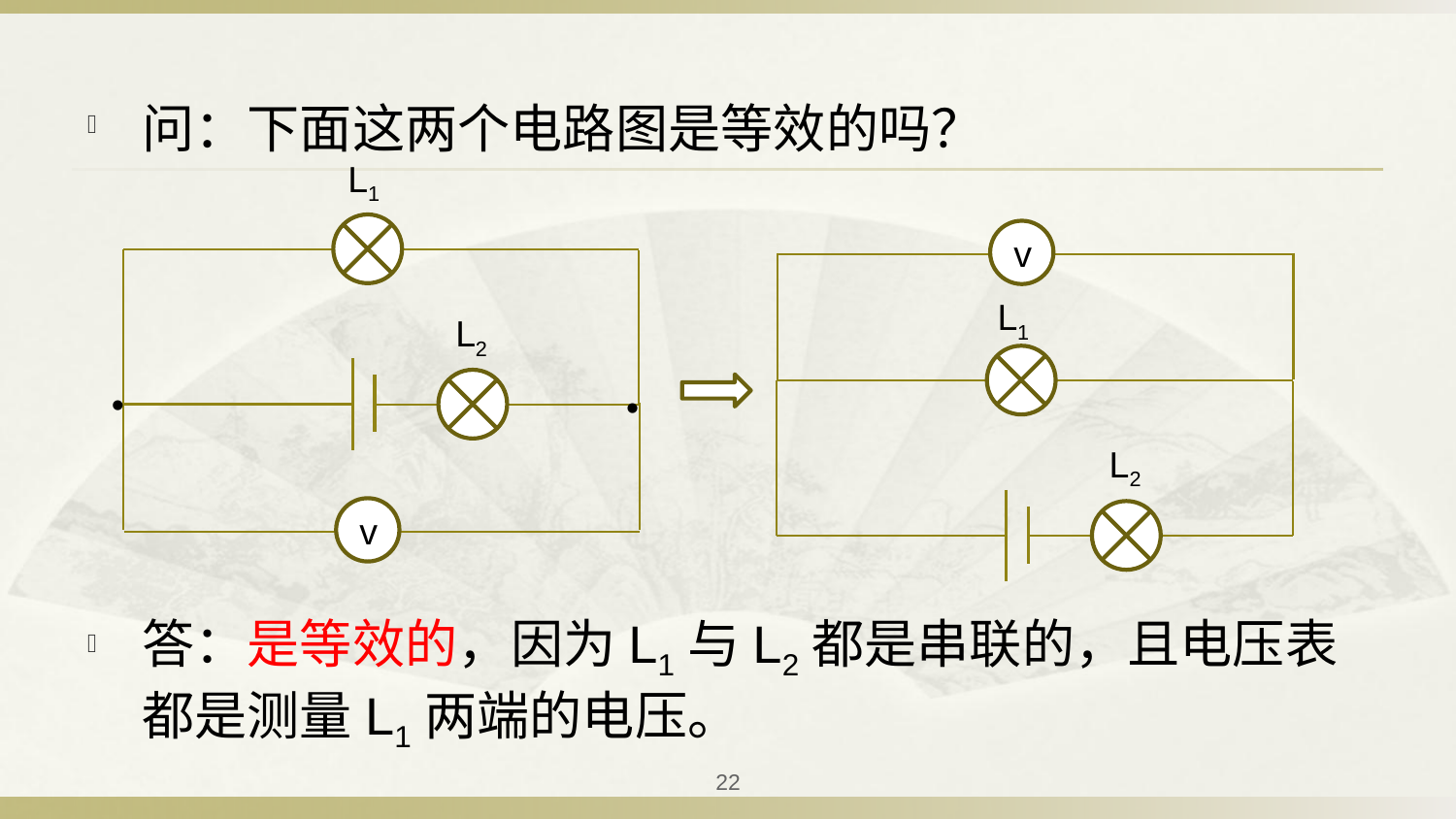

问：下面这两个电路图是等效的吗？

答：是等效的，因为L1与L2都是串联的，且电压表都是测量L1两端的电压。
L1

v
•
•
v

L1
L2

L2
22